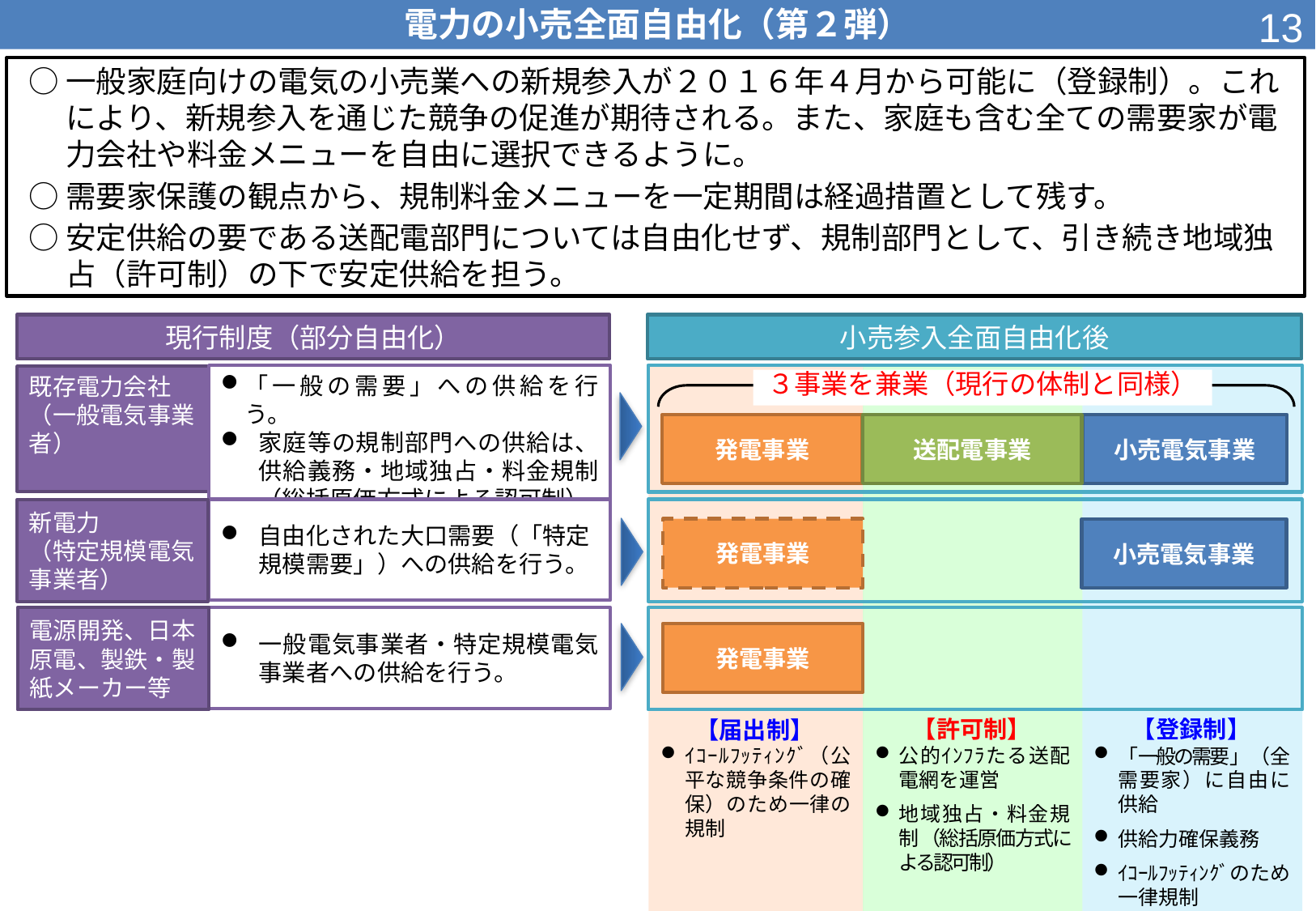

13
電力の小売全面自由化（第２弾）
○	一般家庭向けの電気の小売業への新規参入が２０１６年４月から可能に（登録制）。これにより、新規参入を通じた競争の促進が期待される。また、家庭も含む全ての需要家が電力会社や料金メニューを自由に選択できるように。
○	需要家保護の観点から、規制料金メニューを一定期間は経過措置として残す。
○	安定供給の要である送配電部門については自由化せず、規制部門として、引き続き地域独占（許可制）の下で安定供給を担う。

現行制度（部分自由化）
小売参入全面自由化後
既存電力会社
（一般電気事業者）

「一般の需要」への供給を行う。
家庭等の規制部門への供給は、供給義務・地域独占・料金規制（総括原価方式による認可制）

３事業を兼業（現行の体制と同様）
送配電事業
小売電気事業
発電事業

自由化された大口需要（「特定規模需要」）への供給を行う。

新電力
（特定規模電気
事業者）
発電事業
小売電気事業

電源開発、日本原電、製鉄・製紙メーカー等

一般電気事業者・特定規模電気事業者への供給を行う。

発電事業

【許可制】
【登録制】
【届出制】
公的ｲﾝﾌﾗたる送配電網を運営
地域独占・料金規制（総括原価方式による認可制）
ｲｺｰﾙﾌｯﾃｨﾝｸﾞ（公平な競争条件の確保）のため一律の規制
「一般の需要」（全需要家）に自由に供給
供給力確保義務
ｲｺｰﾙﾌｯﾃｨﾝｸﾞのため一律規制